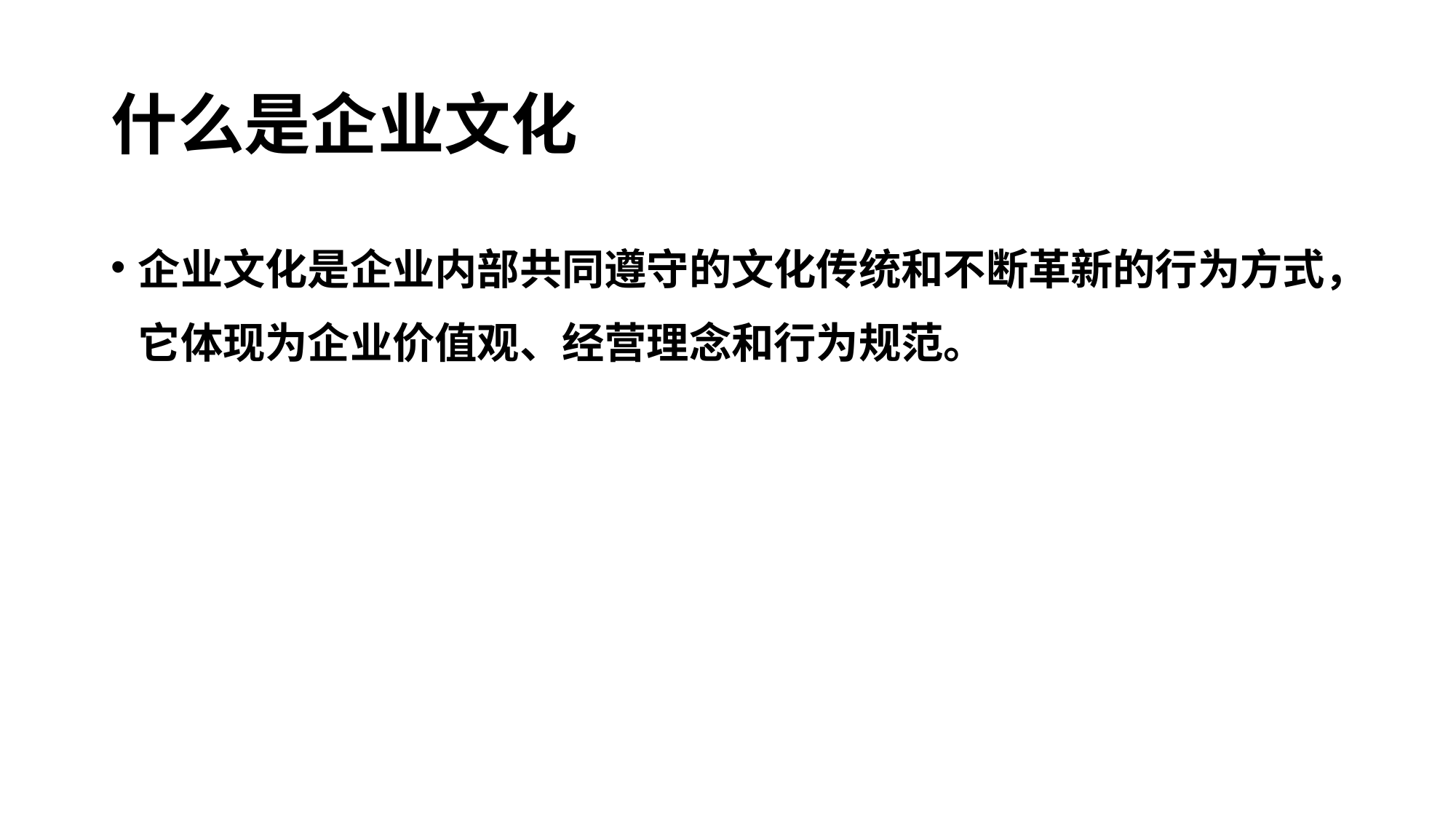

什么是企业文化
企业文化是企业内部共同遵守的文化传统和不断革新的行为方式，它体现为企业价值观、经营理念和行为规范。